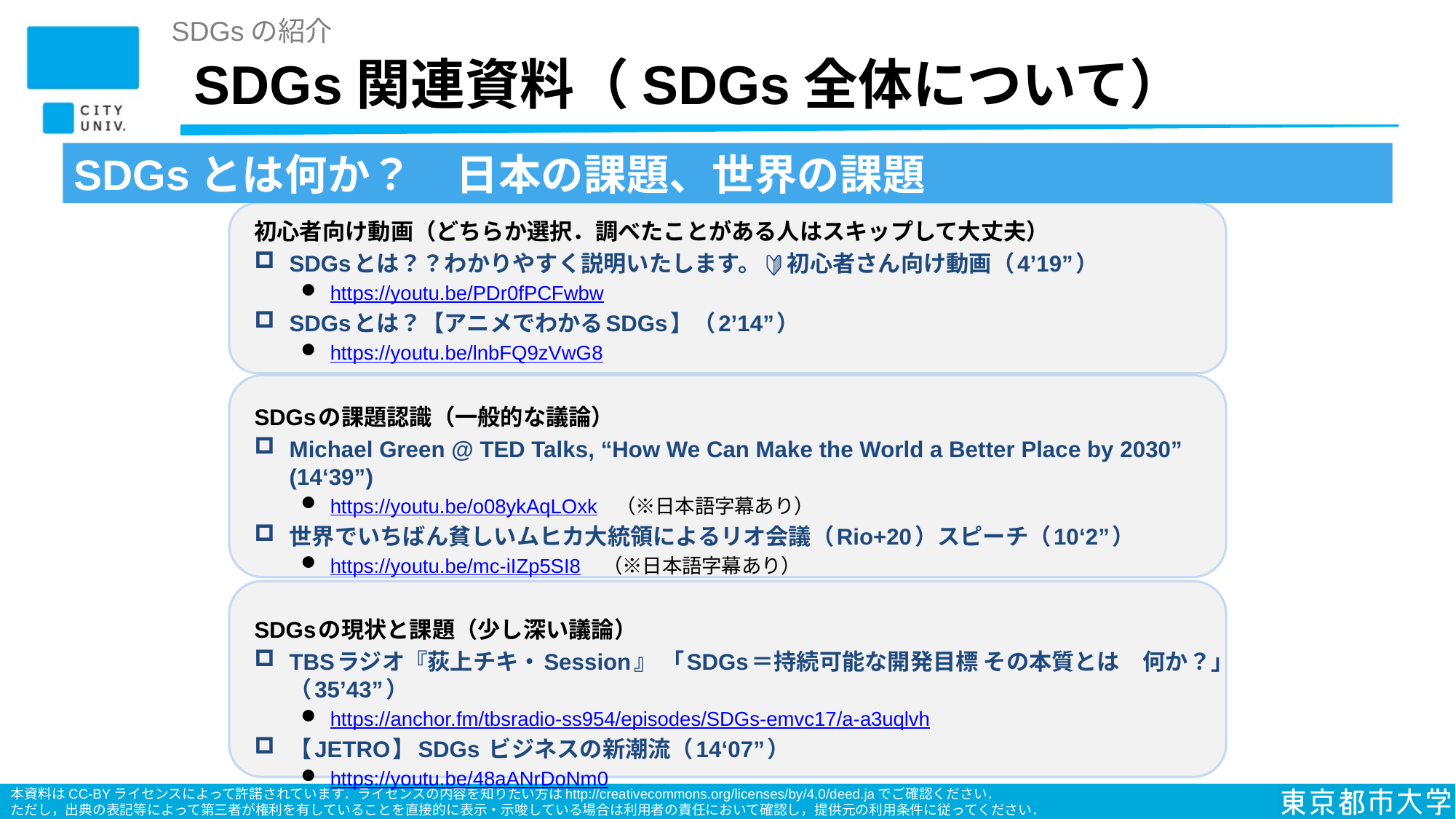

SDGsの紹介
# SDGs関連資料（SDGs全体について）
SDGsとは何か？　日本の課題、世界の課題

初心者向け動画（どちらか選択．調べたことがある人はスキップして大丈夫）
SDGsとは？？わかりやすく説明いたします。 🔰 初心者さん向け動画（4’19”）
https://youtu.be/PDr0fPCFwbw
SDGsとは？【アニメでわかるSDGs】（2’14”）
https://youtu.be/lnbFQ9zVwG8

SDGsの課題認識（一般的な議論）
Michael Green @ TED Talks, “How We Can Make the World a Better Place by 2030” (14‘39”)
https://youtu.be/o08ykAqLOxk　（※日本語字幕あり）
世界でいちばん貧しいムヒカ大統領によるリオ会議（Rio+20）スピーチ（10‘2”）
https://youtu.be/mc-iIZp5SI8　 （※日本語字幕あり）

SDGsの現状と課題（少し深い議論）
TBSラジオ『荻上チキ・Session』 「SDGs＝持続可能な開発目標 その本質とは　何か？」（35’43”）
https://anchor.fm/tbsradio-ss954/episodes/SDGs-emvc17/a-a3uqlvh
【JETRO】SDGs ビジネスの新潮流（14‘07”）
https://youtu.be/48aANrDoNm0